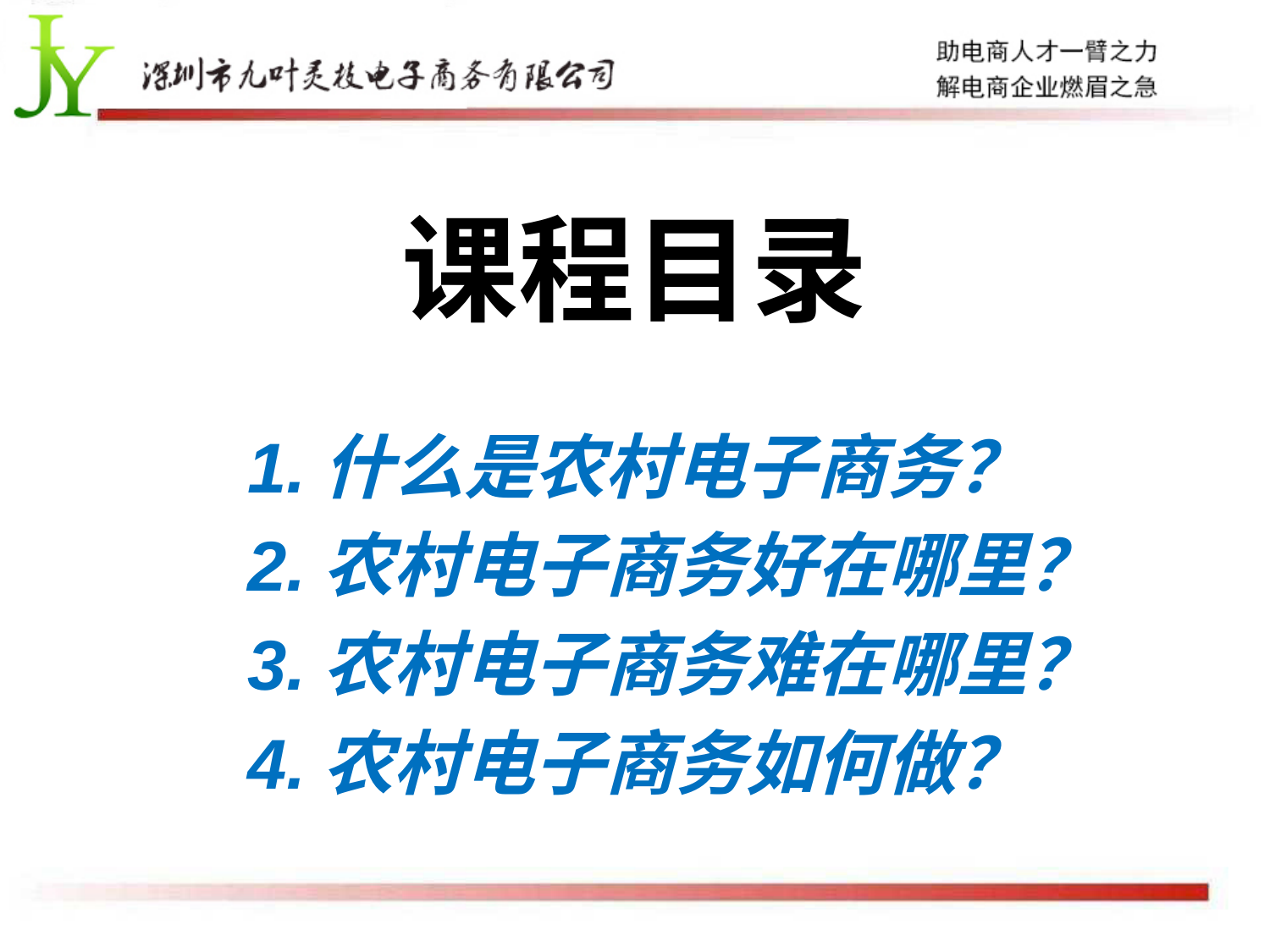

# 课程目录
1.什么是农村电子商务？
2.农村电子商务好在哪里？
3.农村电子商务难在哪里？
4.农村电子商务如何做？